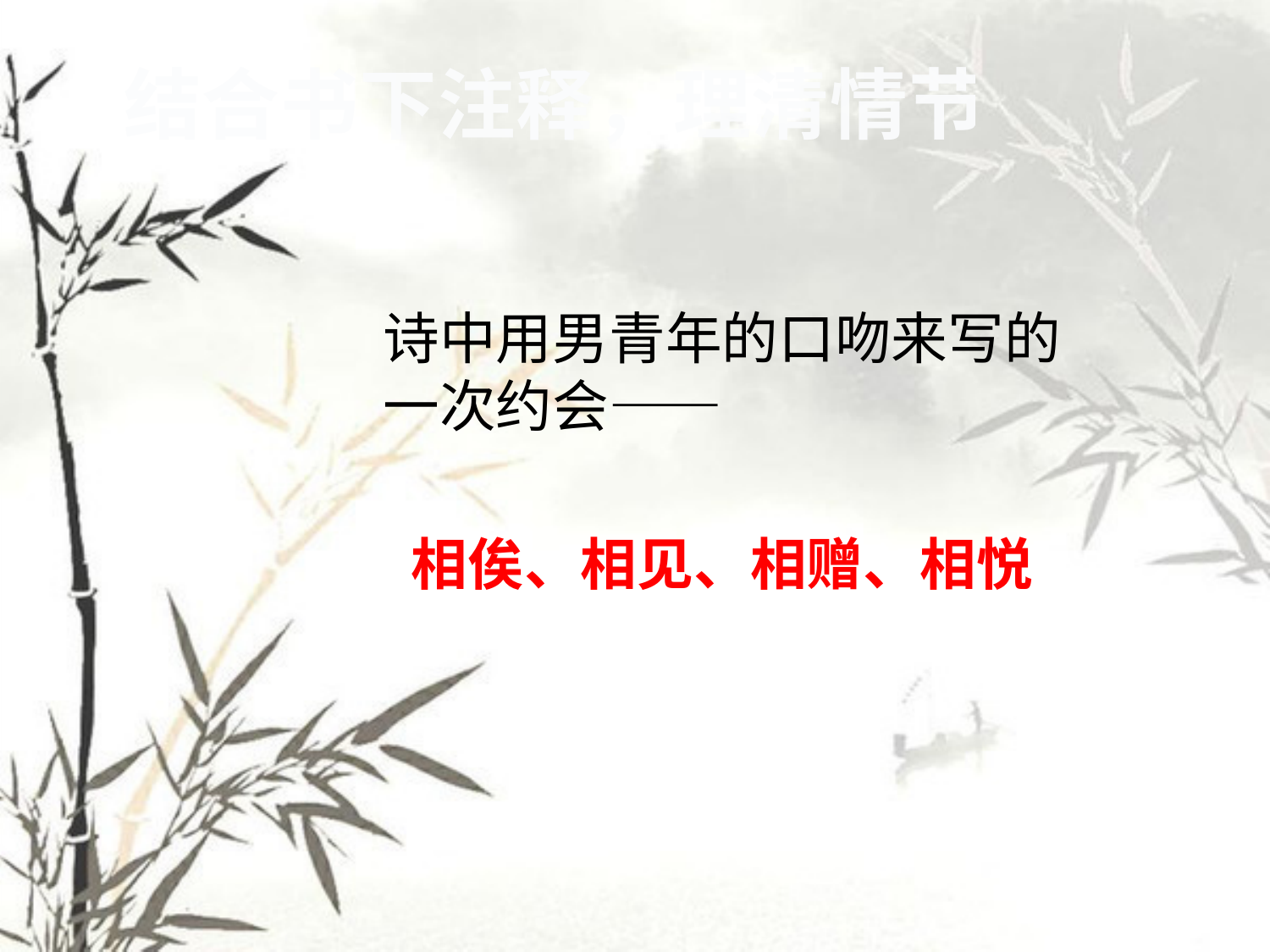

# 结合书下注释，理清情节
诗中用男青年的口吻来写的一次约会——

相俟、相见、相赠、相悦